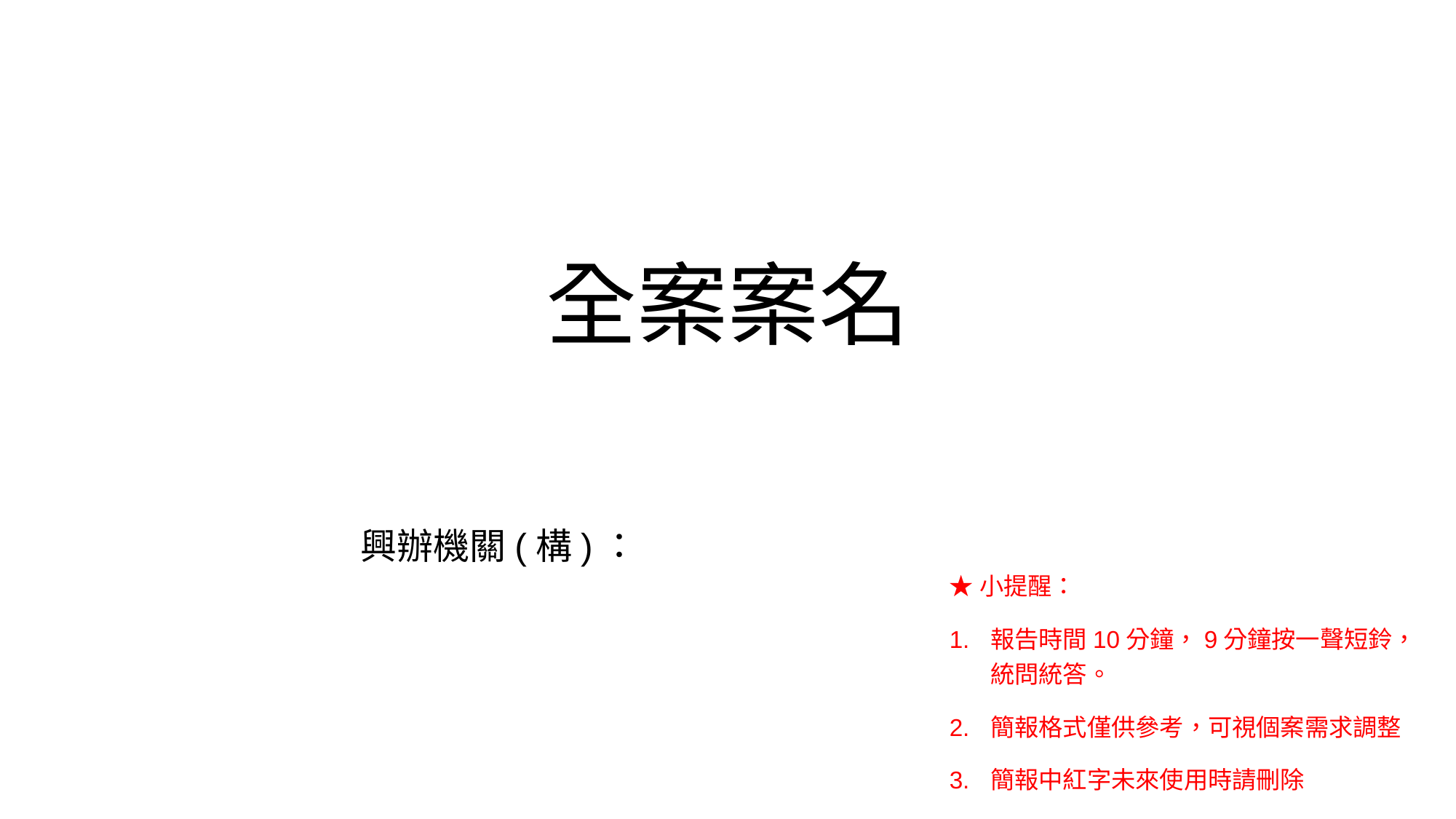

# 全案案名
興辦機關(構)：
★小提醒：
報告時間10分鐘，9分鐘按一聲短鈴，統問統答。
簡報格式僅供參考，可視個案需求調整
簡報中紅字未來使用時請刪除